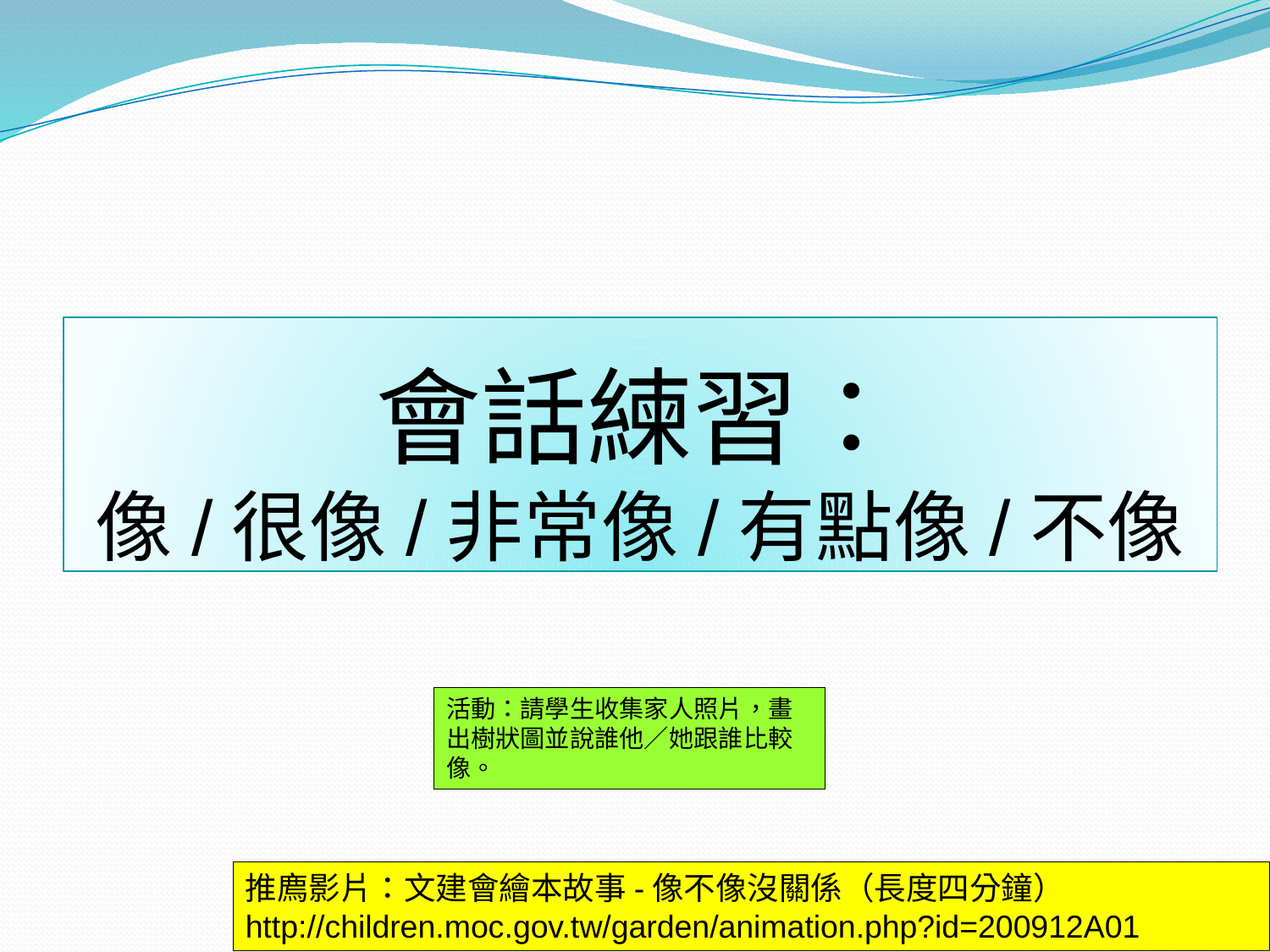

# 會話練習： 像/很像/非常像/有點像/不像
活動：請學生收集家人照片，畫出樹狀圖並說誰他／她跟誰比較像。
推廌影片：文建會繪本故事-像不像沒關係（長度四分鐘） http://children.moc.gov.tw/garden/animation.php?id=200912A01